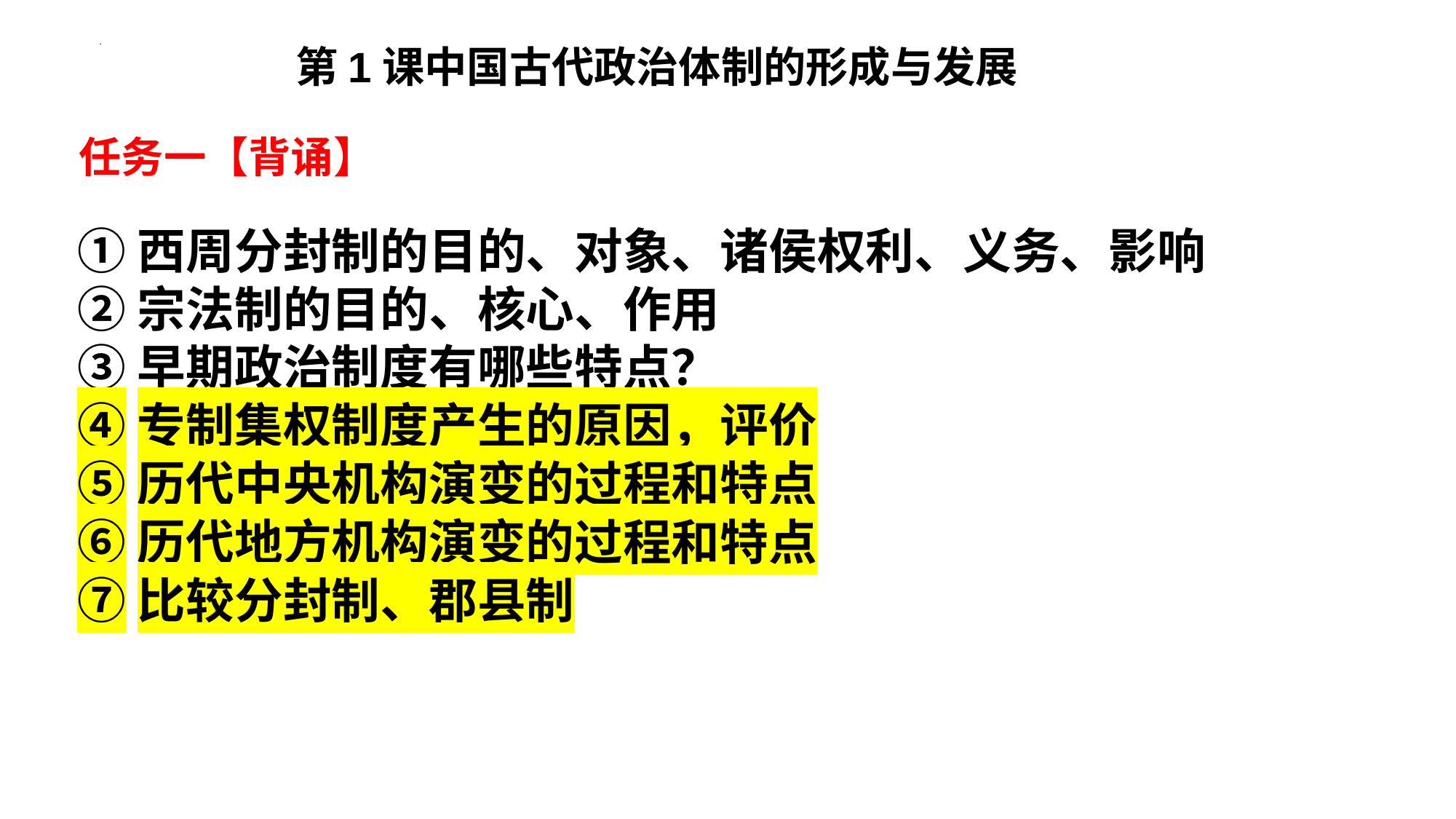

第1课中国古代政治体制的形成与发展
任务一【背诵】
①西周分封制的目的、对象、诸侯权利、义务、影响
②宗法制的目的、核心、作用
③早期政治制度有哪些特点？
④专制集权制度产生的原因，评价
⑤历代中央机构演变的过程和特点
⑥历代地方机构演变的过程和特点
⑦比较分封制、郡县制